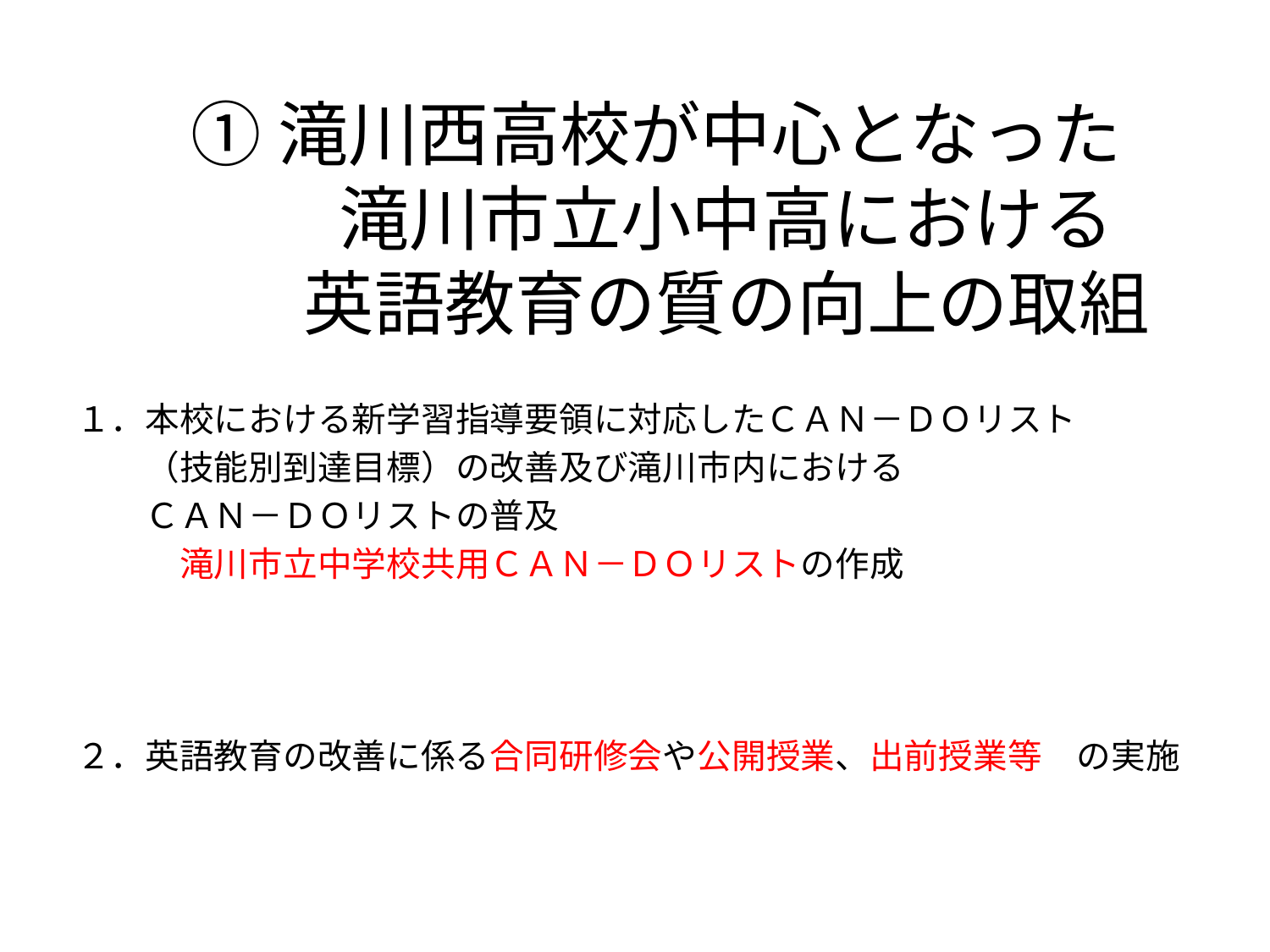

# ①滝川西高校が中心となった 　　滝川市立小中高における 　　英語教育の質の向上の取組
１．本校における新学習指導要領に対応したＣＡＮ－ＤＯリスト
　　（技能別到達目標）の改善及び滝川市内における
　　ＣＡＮ－ＤＯリストの普及
　　　滝川市立中学校共用ＣＡＮ－ＤＯリストの作成

２．英語教育の改善に係る合同研修会や公開授業、出前授業等　の実施